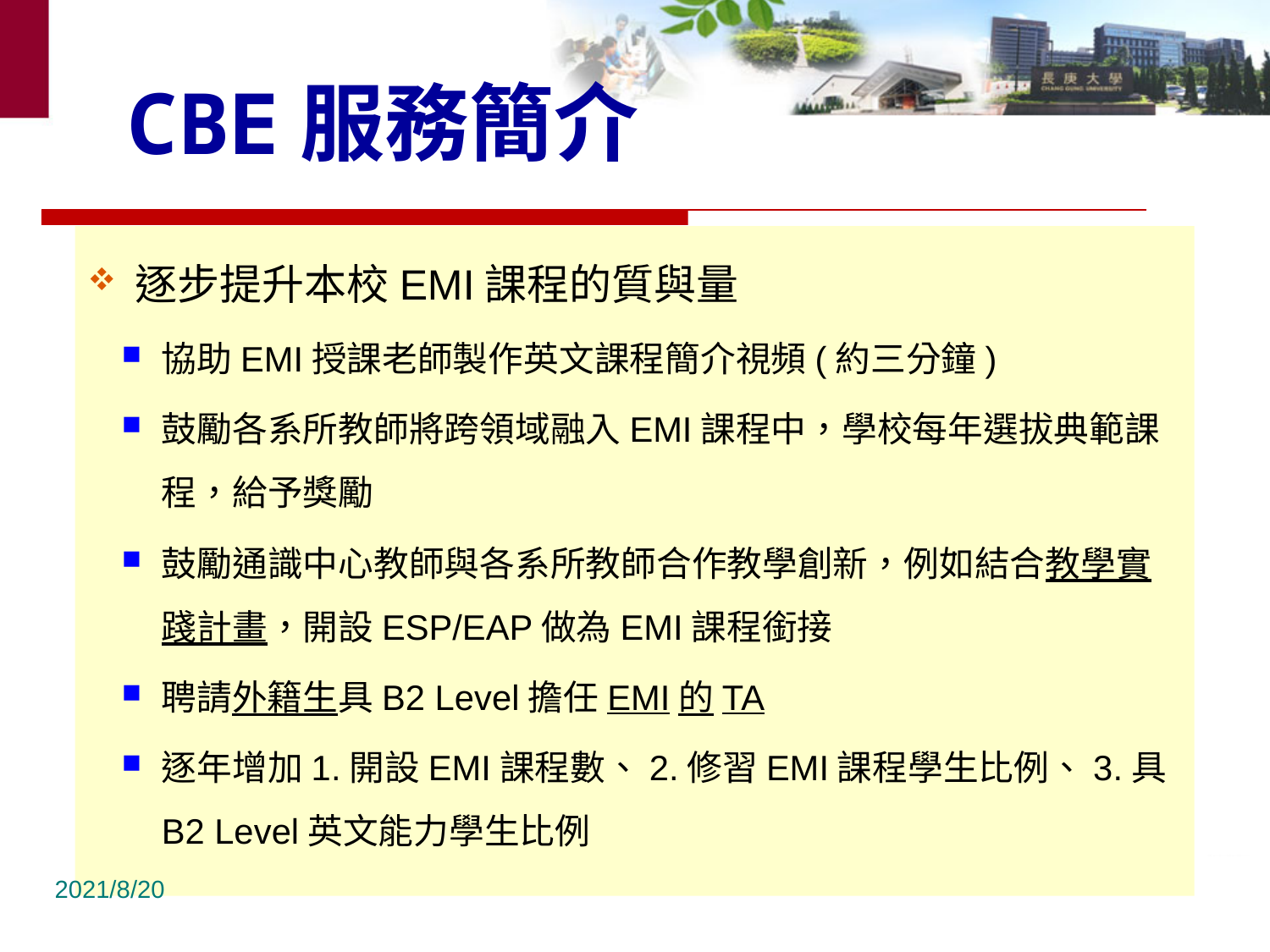

# CBE服務簡介
逐步提升本校EMI課程的質與量
協助EMI授課老師製作英文課程簡介視頻(約三分鐘)
鼓勵各系所教師將跨領域融入EMI課程中，學校每年選拔典範課程，給予獎勵
鼓勵通識中心教師與各系所教師合作教學創新，例如結合教學實踐計畫，開設ESP/EAP做為EMI課程銜接
聘請外籍生具B2 Level擔任EMI的TA
逐年增加1.開設EMI課程數、2.修習EMI課程學生比例、3.具B2 Level英文能力學生比例

2021/8/20